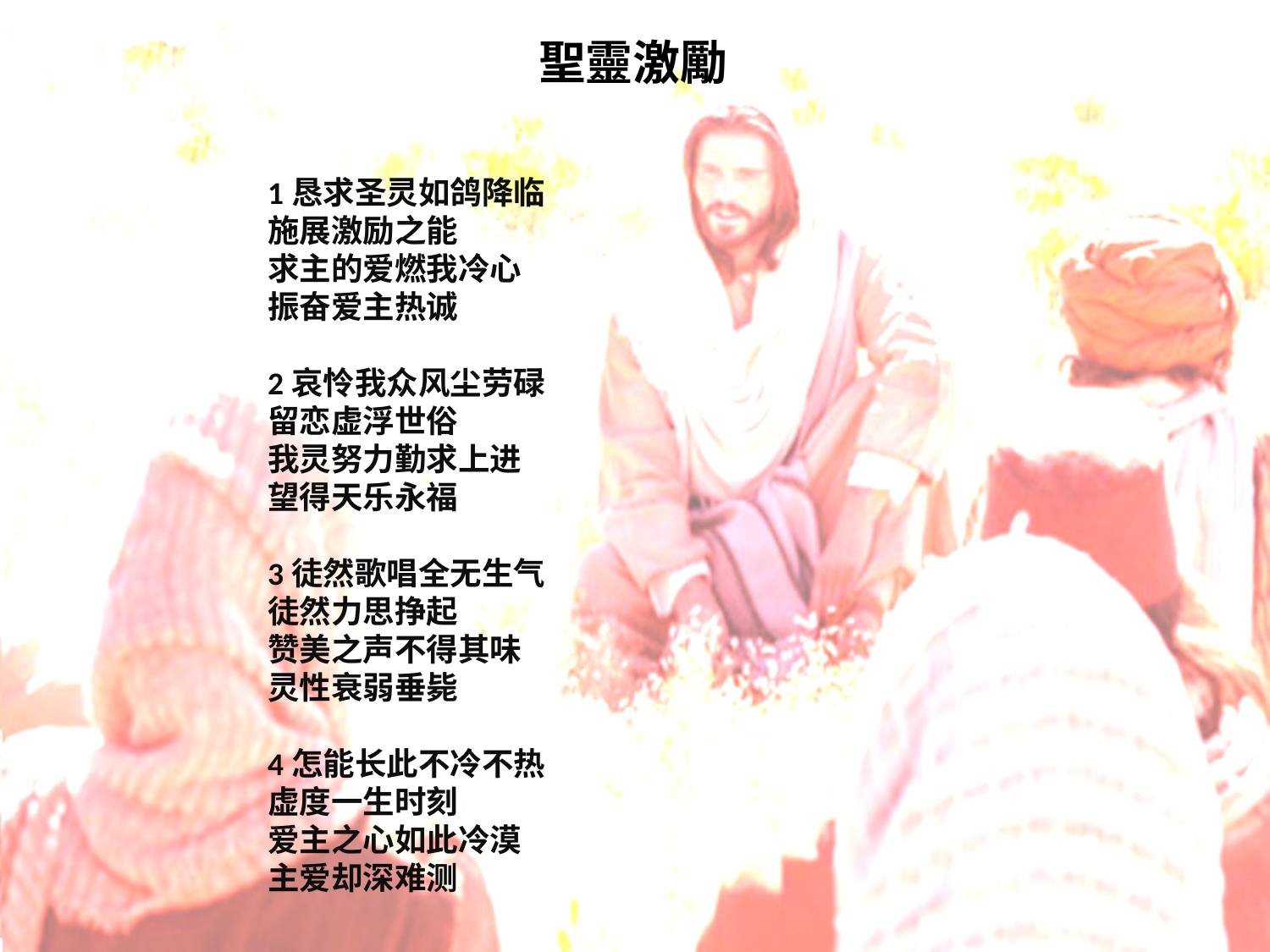

# 聖靈激勵
1恳求圣灵如鸽降临
施展激励之能
求主的爱燃我冷心
振奋爱主热诚
2哀怜我众风尘劳碌
留恋虚浮世俗
我灵努力勤求上进
望得天乐永福
3徒然歌唱全无生气
徒然力思挣起
赞美之声不得其味
灵性衰弱垂毙
4怎能长此不冷不热
虚度一生时刻
爱主之心如此冷漠
主爱却深难测